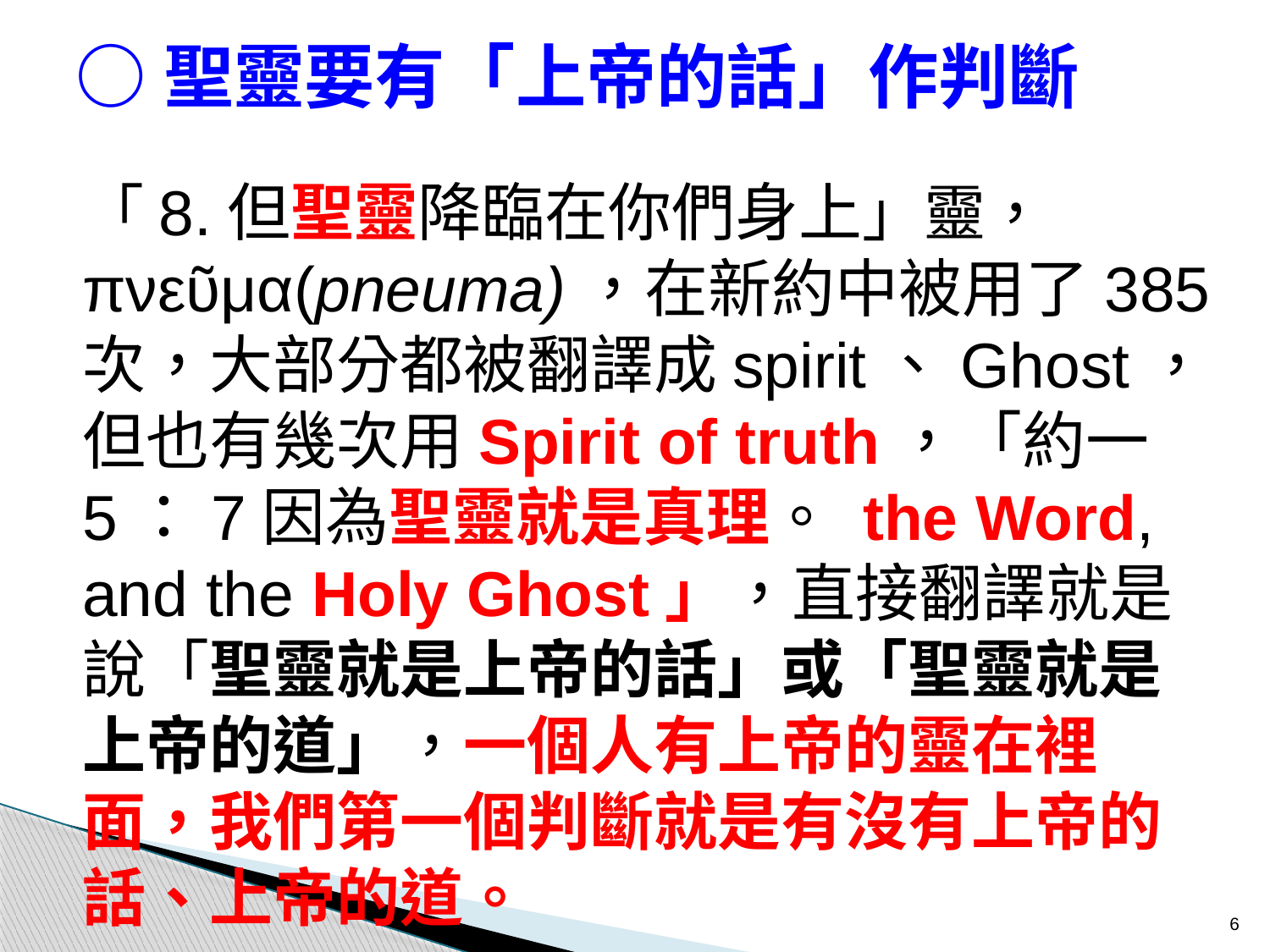

○聖靈要有「上帝的話」作判斷
「8.但聖靈降臨在你們身上」靈， πνεῦμα(pneuma)，在新約中被用了385次，大部分都被翻譯成spirit、Ghost，但也有幾次用Spirit of truth，「約一5：7因為聖靈就是真理。 the Word, and the Holy Ghost」，直接翻譯就是說「聖靈就是上帝的話」或「聖靈就是上帝的道」，一個人有上帝的靈在裡面，我們第一個判斷就是有沒有上帝的話、上帝的道。
6